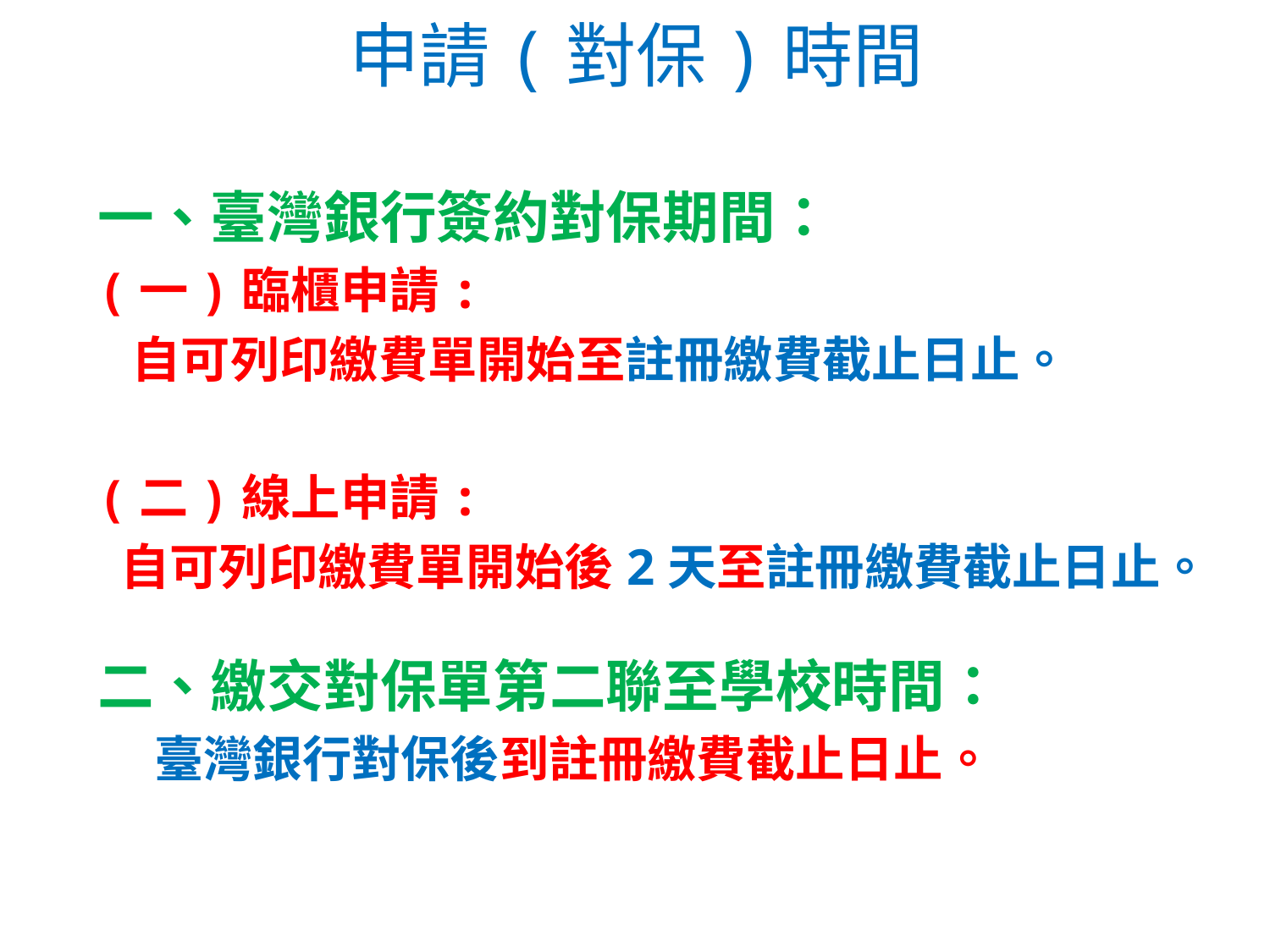

# 申請(對保)時間

一、臺灣銀行簽約對保期間：
(一)臨櫃申請:
  自可列印繳費單開始至註冊繳費截止日止。

(二)線上申請:
 自可列印繳費單開始後2天至註冊繳費截止日止。

二、繳交對保單第二聯至學校時間：
    臺灣銀行對保後到註冊繳費截止日止。